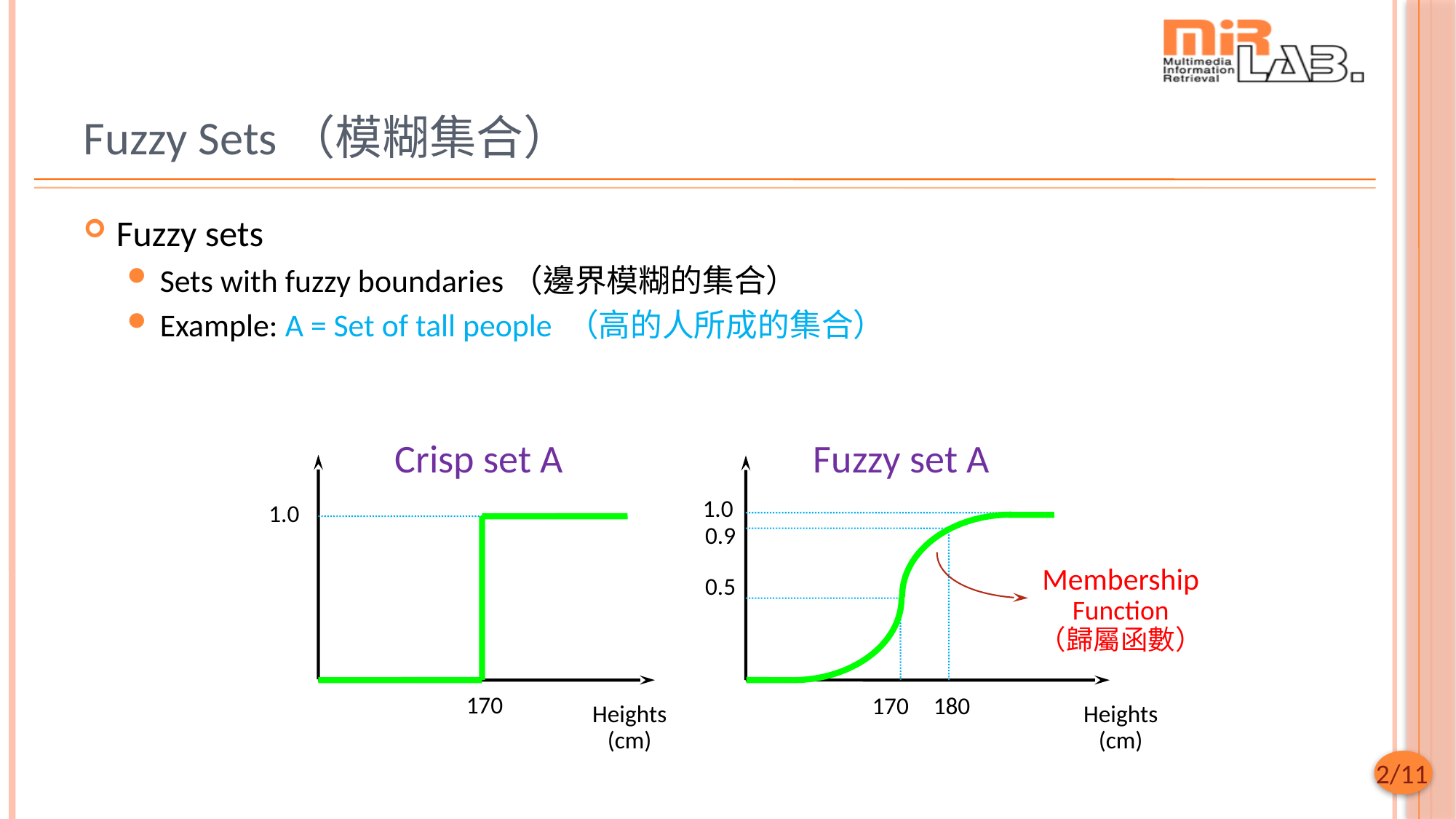

# Fuzzy Sets（模糊集合）
Fuzzy sets
Sets with fuzzy boundaries（邊界模糊的集合）
Example: A = Set of tall people （高的人所成的集合）
Crisp set A
Fuzzy set A

1.0
1.0

0.9

Membership
Function
（歸屬函數）
0.5

170
170
180
Heights
(cm)
Heights
(cm)